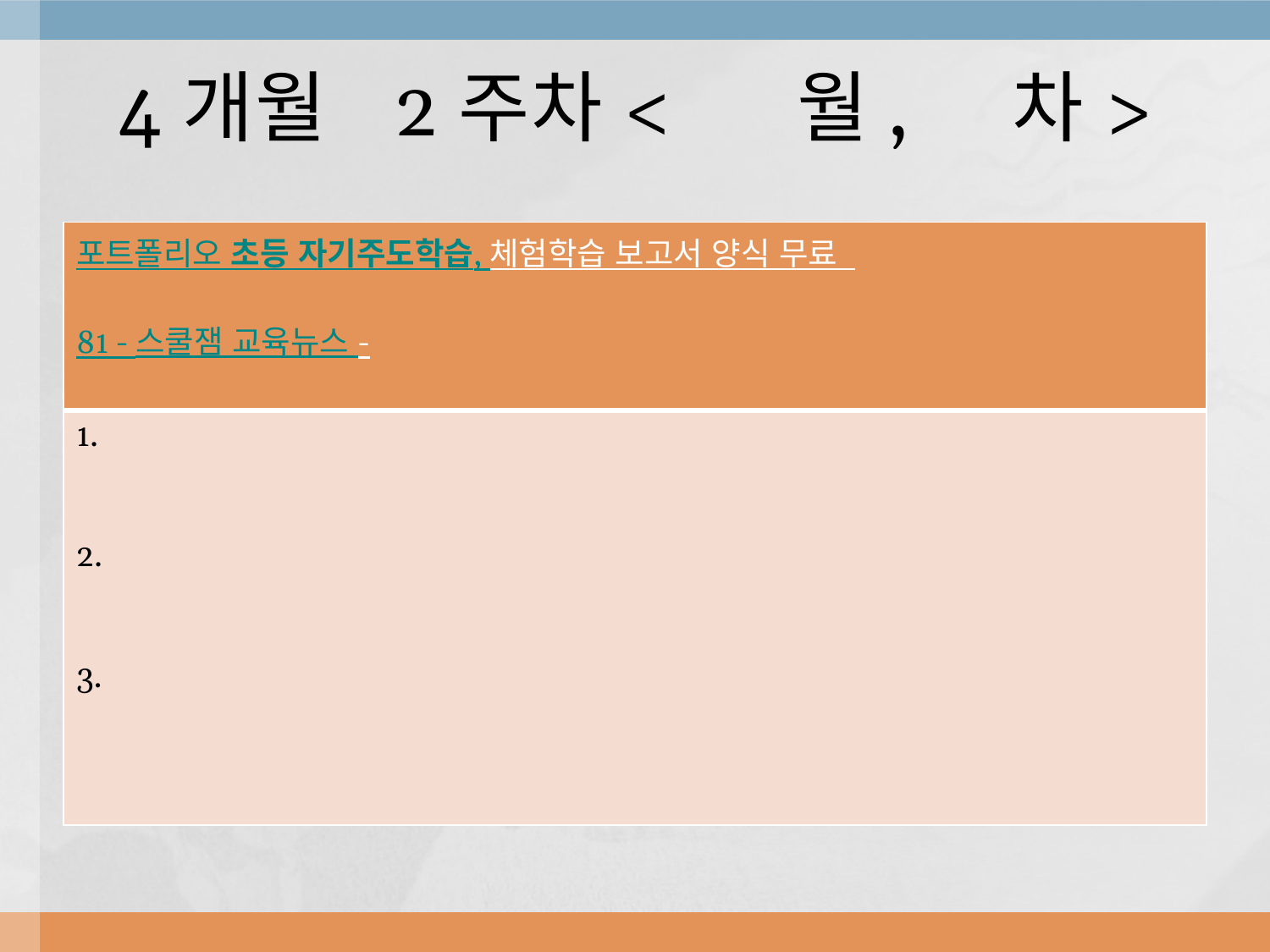

# 4개월  2주차<     월,    차>
| 포트폴리오 초등 자기주도학습, 체험학습 보고서 양식 무료 81 - 스쿨잼 교육뉴스 - |
| --- |
| 1. 2. 3. |